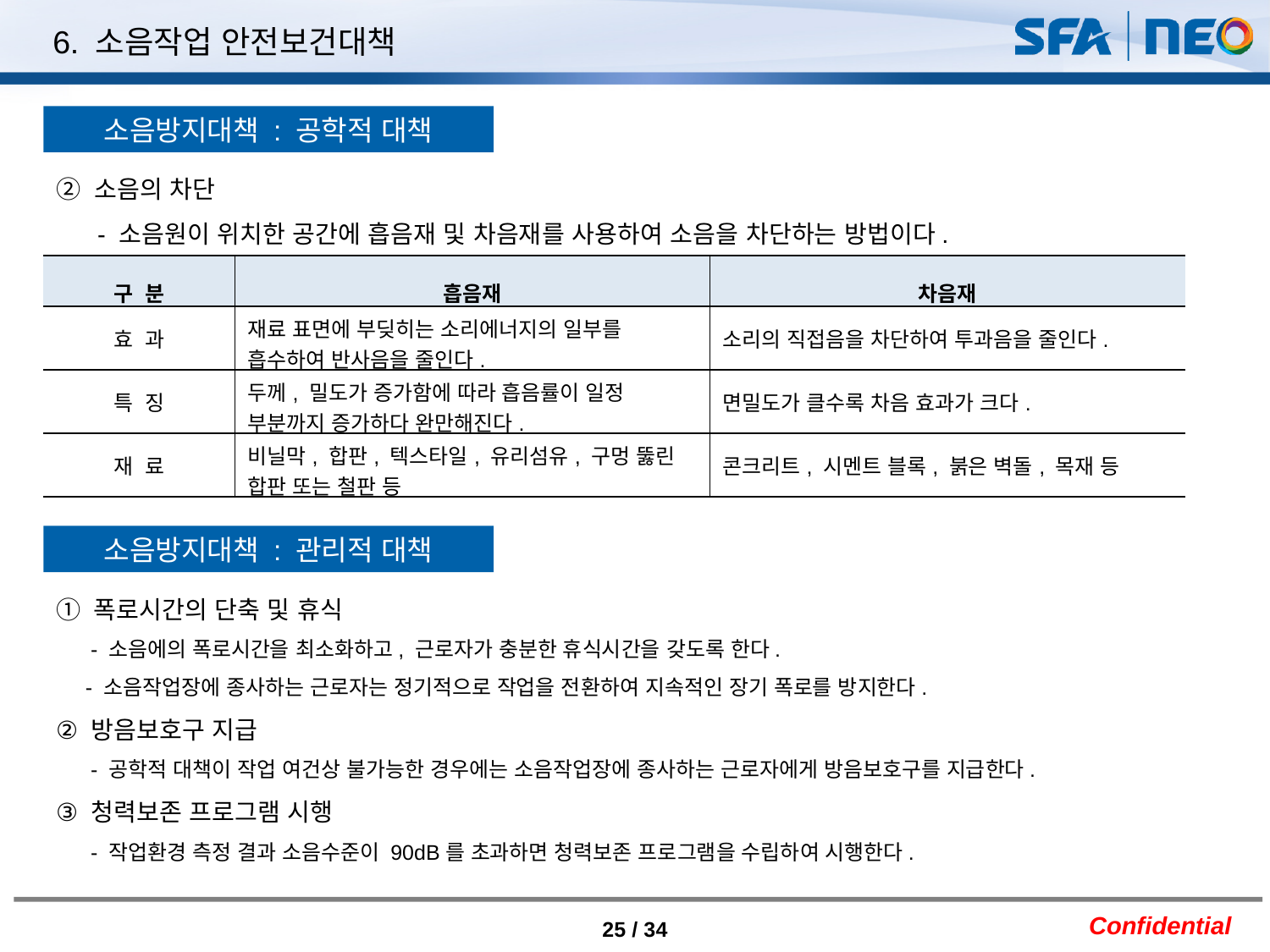

6. 소음작업 안전보건대책
소음방지대책 : 공학적 대책
② 소음의 차단
     - 소음원이 위치한 공간에 흡음재 및 차음재를 사용하여 소음을 차단하는 방법이다.
| 구 분 | 흡음재 | 차음재 |
| --- | --- | --- |
| 효 과 | 재료 표면에 부딪히는 소리에너지의 일부를 흡수하여 반사음을 줄인다. | 소리의 직접음을 차단하여 투과음을 줄인다. |
| 특 징 | 두께, 밀도가 증가함에 따라 흡음률이 일정 부분까지 증가하다 완만해진다. | 면밀도가 클수록 차음 효과가 크다. |
| 재 료 | 비닐막, 합판, 텍스타일, 유리섬유, 구멍 뚫린 합판 또는 철판 등 | 콘크리트, 시멘트 블록, 붉은 벽돌, 목재 등 |
소음방지대책 : 관리적 대책
① 폭로시간의 단축 및 휴식
     - 소음에의 폭로시간을 최소화하고, 근로자가 충분한 휴식시간을 갖도록 한다.
     - 소음작업장에 종사하는 근로자는 정기적으로 작업을 전환하여 지속적인 장기 폭로를 방지한다.
② 방음보호구 지급
     - 공학적 대책이 작업 여건상 불가능한 경우에는 소음작업장에 종사하는 근로자에게 방음보호구를 지급한다.
③ 청력보존 프로그램 시행
     - 작업환경 측정 결과 소음수준이 90dB를 초과하면 청력보존 프로그램을 수립하여 시행한다.